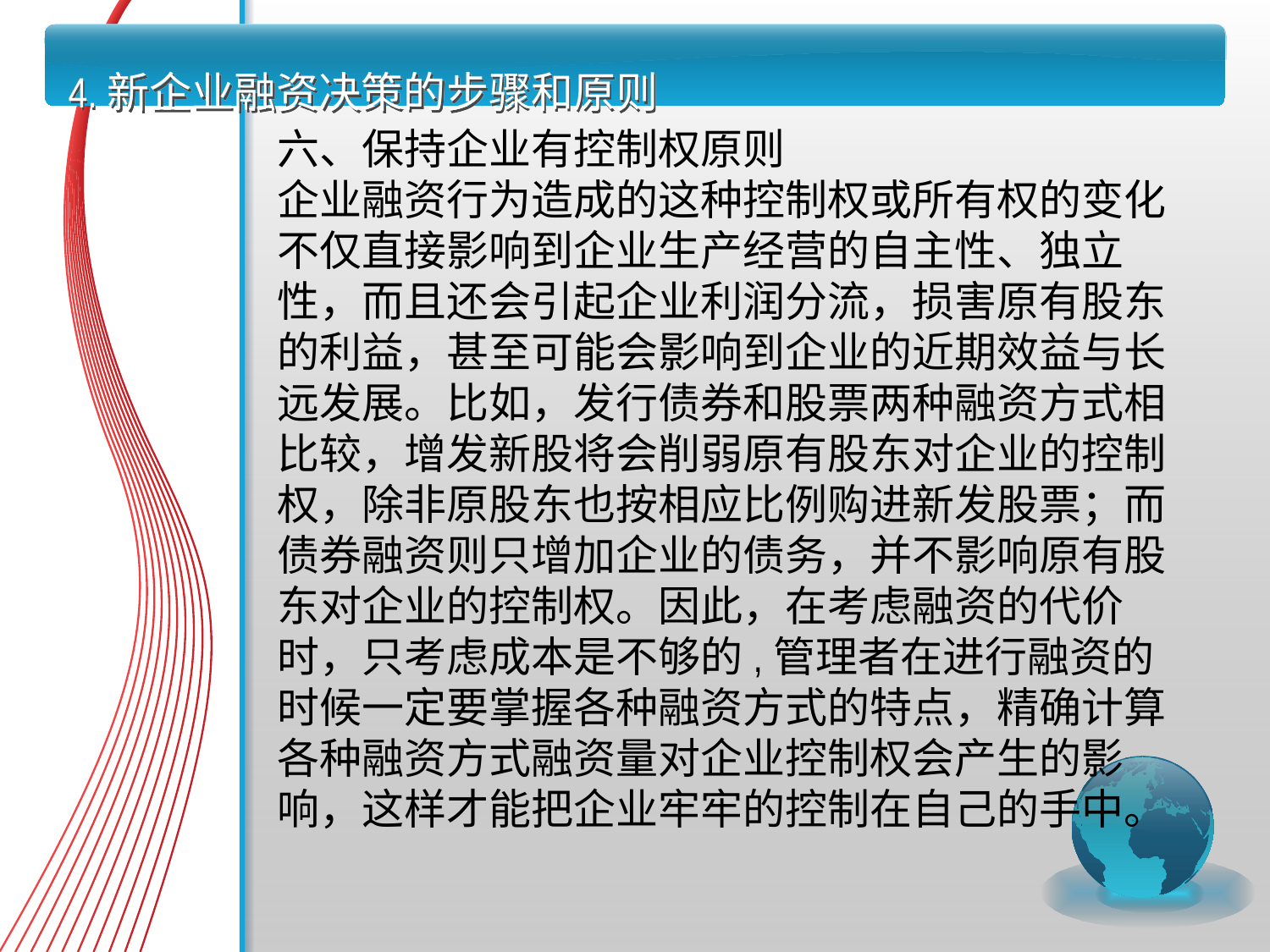

# 4.新企业融资决策的步骤和原则
六、保持企业有控制权原则
企业融资行为造成的这种控制权或所有权的变化不仅直接影响到企业生产经营的自主性、独立性，而且还会引起企业利润分流，损害原有股东的利益，甚至可能会影响到企业的近期效益与长远发展。比如，发行债券和股票两种融资方式相比较，增发新股将会削弱原有股东对企业的控制权，除非原股东也按相应比例购进新发股票；而债券融资则只增加企业的债务，并不影响原有股东对企业的控制权。因此，在考虑融资的代价时，只考虑成本是不够的,管理者在进行融资的时候一定要掌握各种融资方式的特点，精确计算各种融资方式融资量对企业控制权会产生的影响，这样才能把企业牢牢的控制在自己的手中。